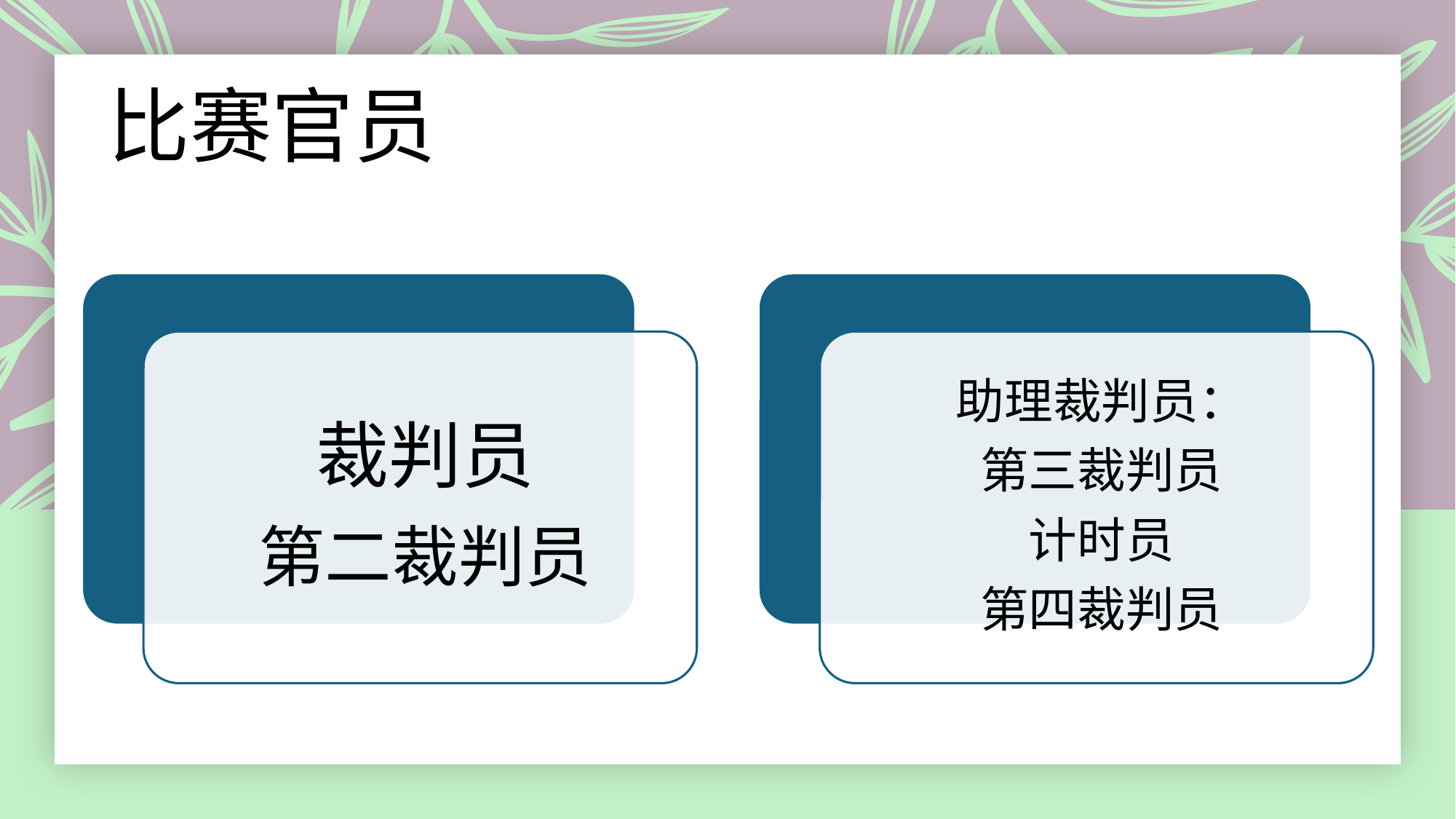

# 比赛官员
裁判员
第二裁判员
助理裁判员：
第三裁判员
计时员
第四裁判员